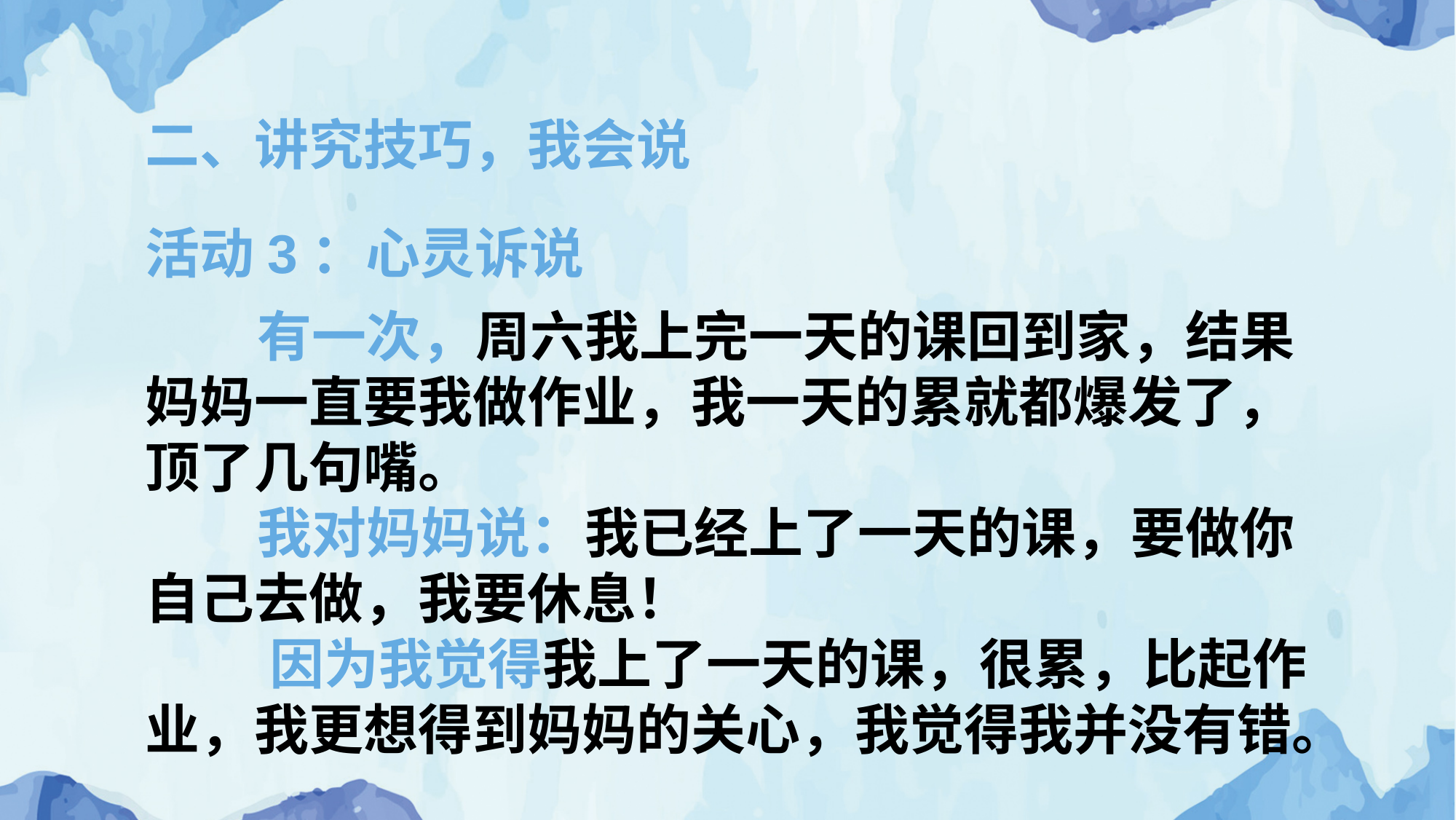

二、讲究技巧，我会说
活动3：心灵诉说
        有一次，周六我上完一天的课回到家，结果妈妈一直要我做作业，我一天的累就都爆发了，顶了几句嘴。
        我对妈妈说：我已经上了一天的课，要做你自己去做，我要休息！
         因为我觉得我上了一天的课，很累，比起作业，我更想得到妈妈的关心，我觉得我并没有错。